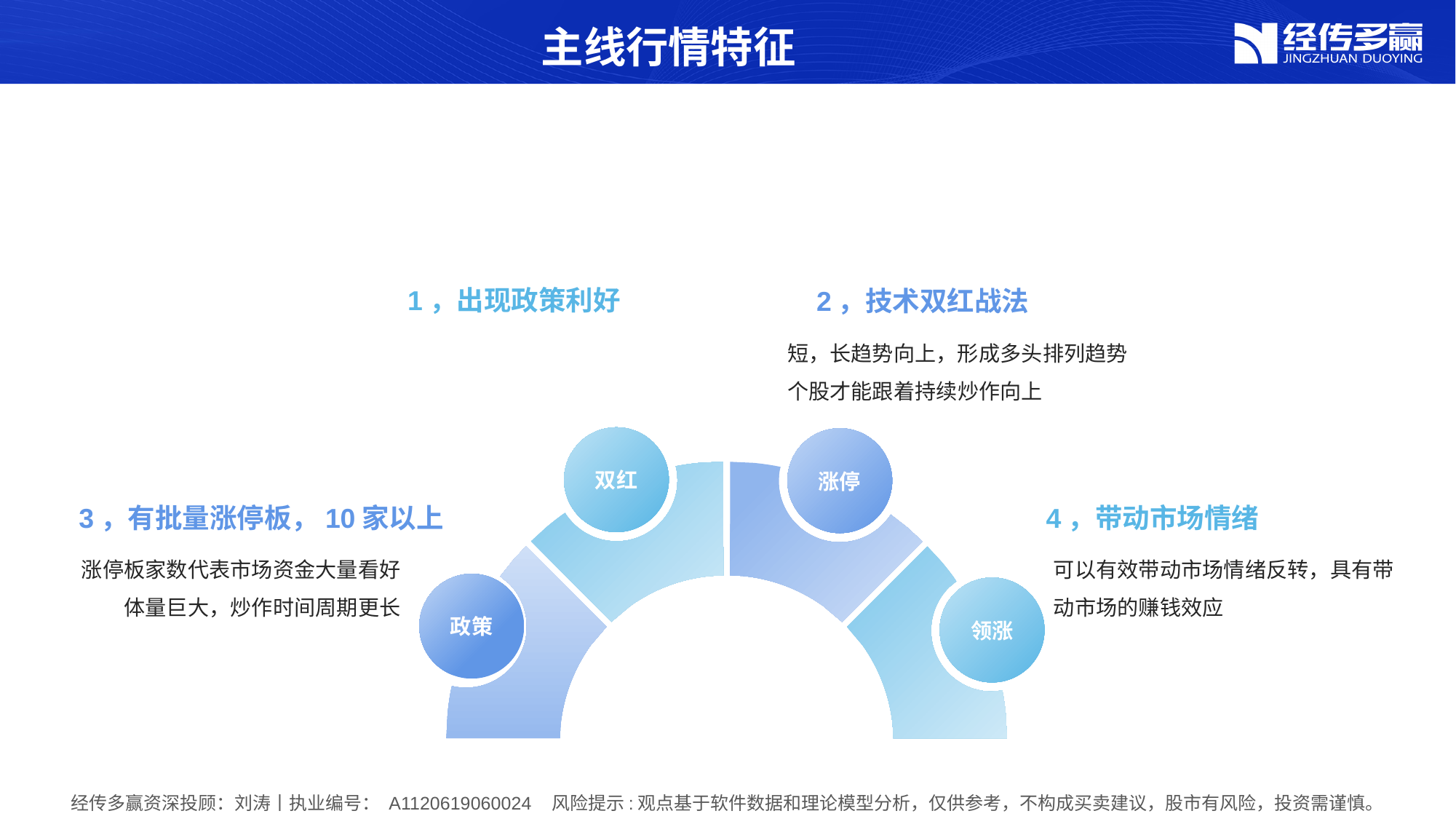

主线行情特征
1，出现政策利好
2，技术双红战法
短，长趋势向上，形成多头排列趋势
个股才能跟着持续炒作向上
双红
涨停

4，带动市场情绪
3，有批量涨停板，10家以上
涨停板家数代表市场资金大量看好
体量巨大，炒作时间周期更长
可以有效带动市场情绪反转，具有带动市场的赚钱效应

政策
领涨